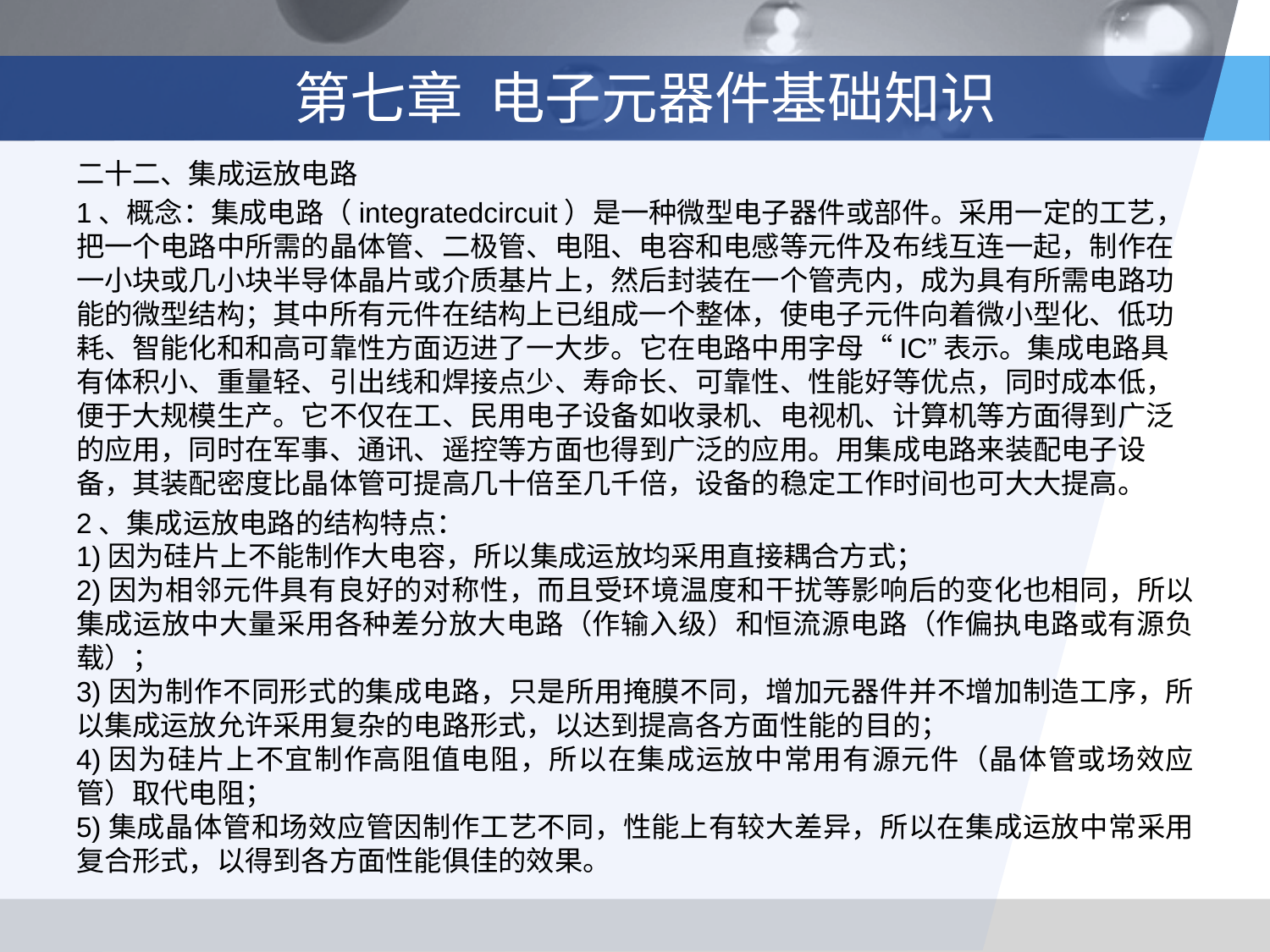

# 第七章  电子元器件基础知识
二十二、集成运放电路
1、概念：集成电路（integratedcircuit）是一种微型电子器件或部件。采用一定的工艺，把一个电路中所需的晶体管、二极管、电阻、电容和电感等元件及布线互连一起，制作在一小块或几小块半导体晶片或介质基片上，然后封装在一个管壳内，成为具有所需电路功能的微型结构；其中所有元件在结构上已组成一个整体，使电子元件向着微小型化、低功耗、智能化和和高可靠性方面迈进了一大步。它在电路中用字母“IC”表示。集成电路具有体积小、重量轻、引出线和焊接点少、寿命长、可靠性、性能好等优点，同时成本低，便于大规模生产。它不仅在工、民用电子设备如收录机、电视机、计算机等方面得到广泛的应用，同时在军事、通讯、遥控等方面也得到广泛的应用。用集成电路来装配电子设备，其装配密度比晶体管可提高几十倍至几千倍，设备的稳定工作时间也可大大提高。
2、集成运放电路的结构特点：
1)因为硅片上不能制作大电容，所以集成运放均采用直接耦合方式；
2)因为相邻元件具有良好的对称性，而且受环境温度和干扰等影响后的变化也相同，所以集成运放中大量采用各种差分放大电路（作输入级）和恒流源电路（作偏执电路或有源负载）；
3)因为制作不同形式的集成电路，只是所用掩膜不同，增加元器件并不增加制造工序，所以集成运放允许采用复杂的电路形式，以达到提高各方面性能的目的；
4)因为硅片上不宜制作高阻值电阻，所以在集成运放中常用有源元件（晶体管或场效应管）取代电阻；
5)集成晶体管和场效应管因制作工艺不同，性能上有较大差异，所以在集成运放中常采用复合形式，以得到各方面性能俱佳的效果。